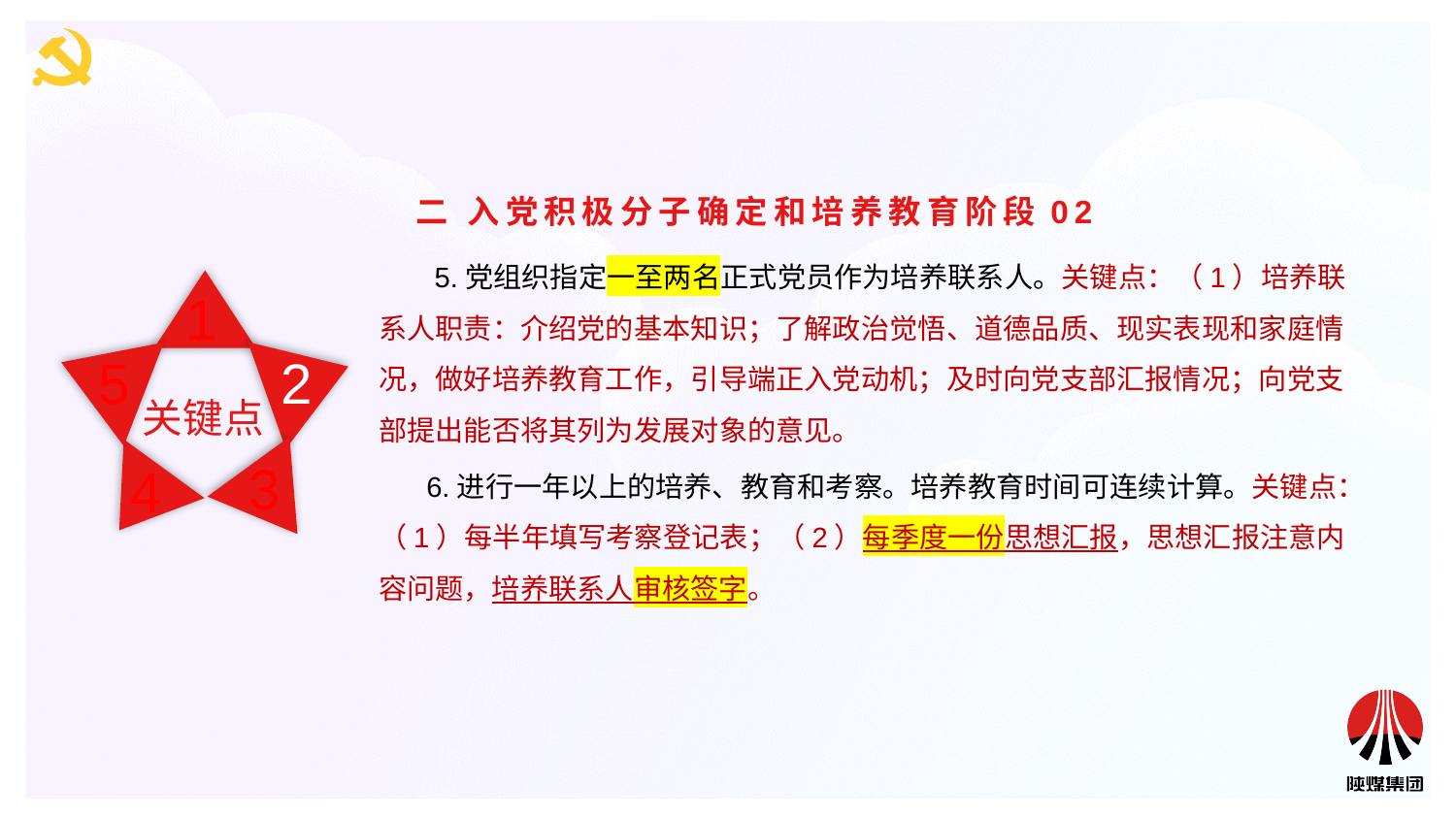

二 入党积极分子确定和培养教育阶段02
       5.党组织指定一至两名正式党员作为培养联系人。关键点：（1）培养联系人职责：介绍党的基本知识；了解政治觉悟、道德品质、现实表现和家庭情况，做好培养教育工作，引导端正入党动机；及时向党支部汇报情况；向党支部提出能否将其列为发展对象的意见。
      6.进行一年以上的培养、教育和考察。培养教育时间可连续计算。关键点：（1）每半年填写考察登记表；（2）每季度一份思想汇报，思想汇报注意内容问题，培养联系人审核签字。

1

5
2
关键点
3
4